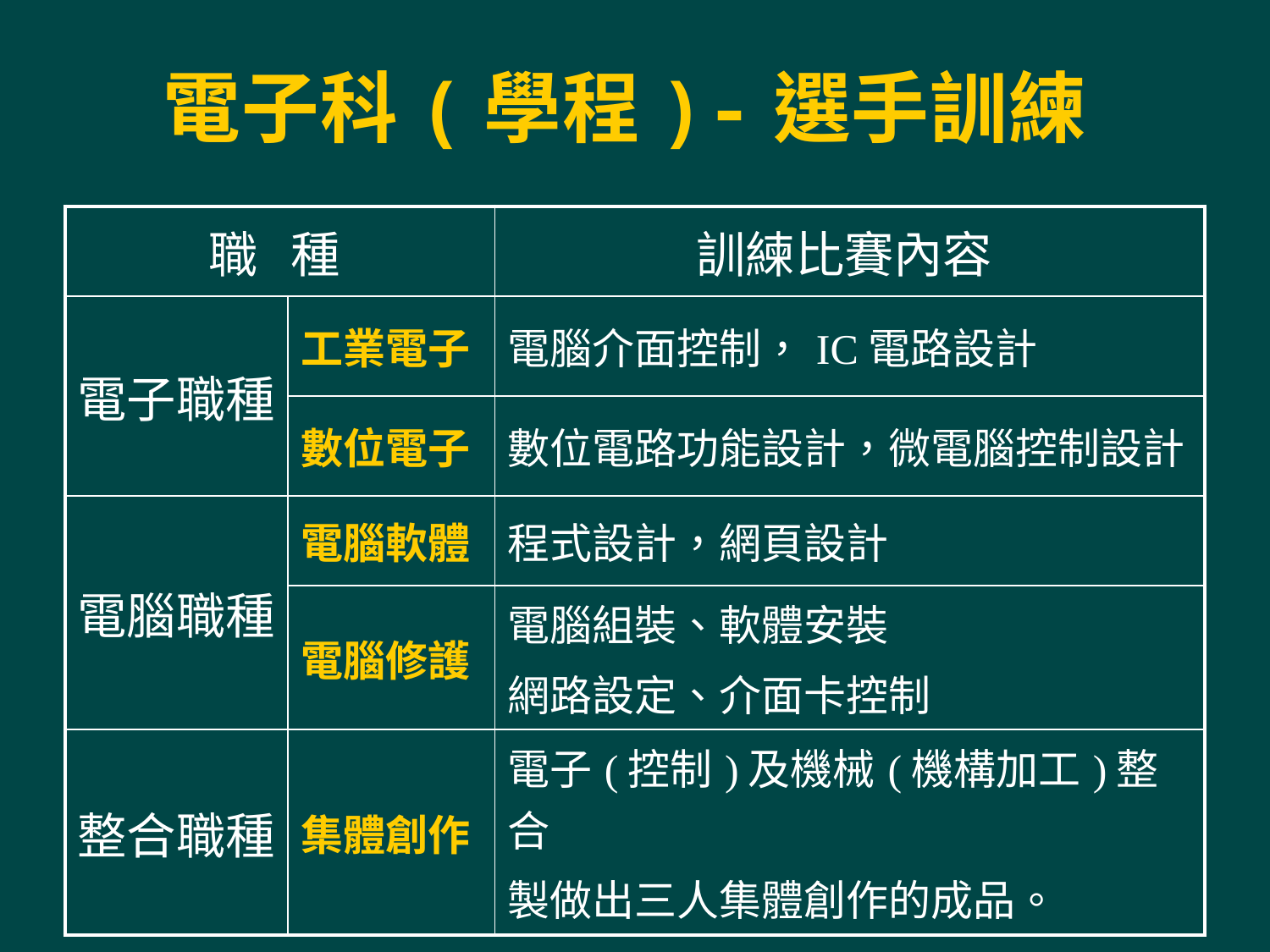

# 電子科(學程)-選手訓練
| 職 種 |  | 訓練比賽內容 |
| --- | --- | --- |
| 電子職種 | 工業電子 | 電腦介面控制，IC電路設計 |
|  | 數位電子 | 數位電路功能設計，微電腦控制設計 |
| 電腦職種 | 電腦軟體 | 程式設計，網頁設計 |
|  | 電腦修護 | 電腦組裝、軟體安裝 網路設定、介面卡控制 |
| 整合職種 | 集體創作 | 電子(控制)及機械(機構加工)整合 製做出三人集體創作的成品。 |